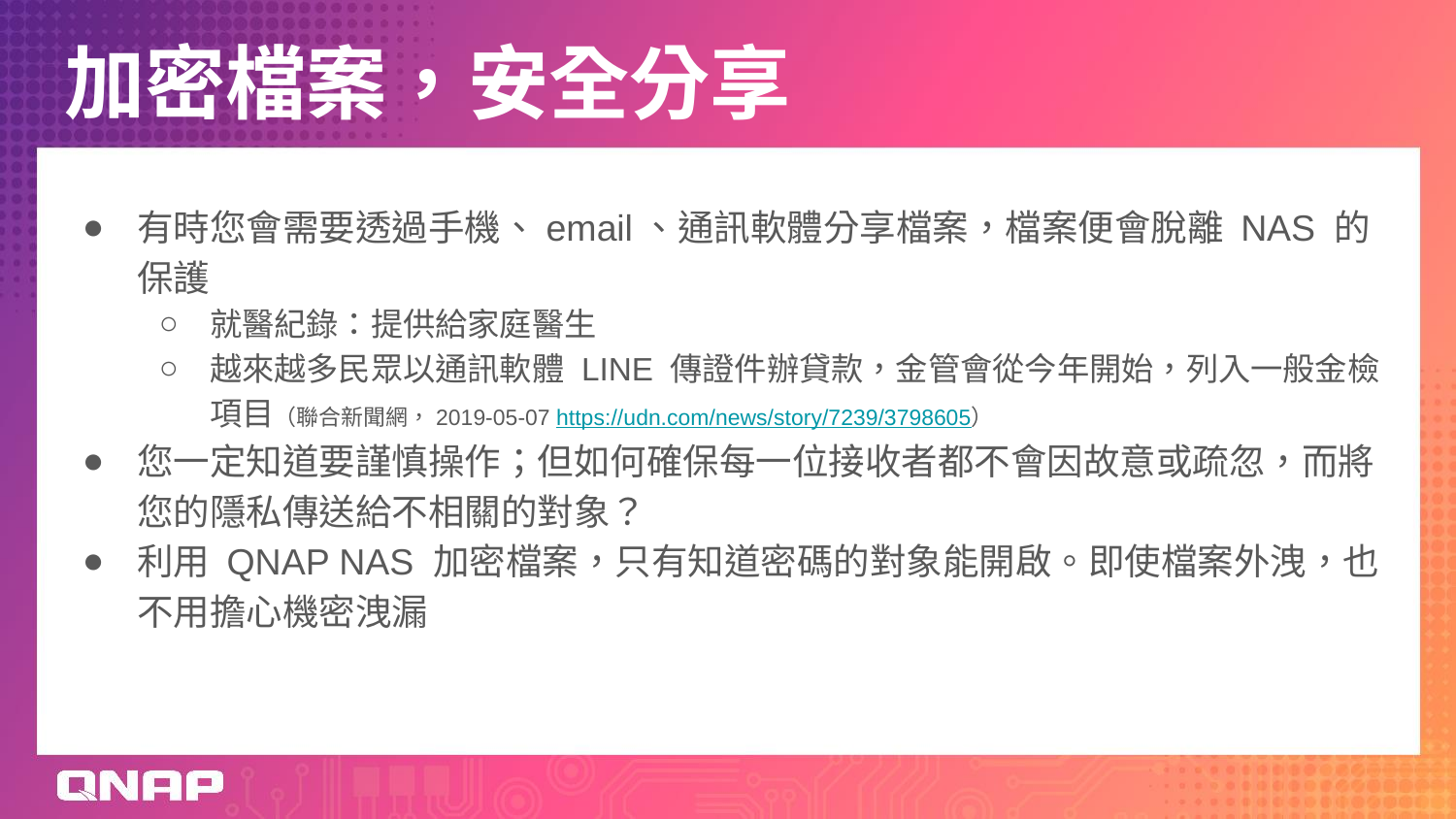

# 加密檔案，安全分享
有時您會需要透過手機、email、通訊軟體分享檔案，檔案便會脫離 NAS 的保護
就醫紀錄：提供給家庭醫生
越來越多民眾以通訊軟體 LINE 傳證件辦貸款，金管會從今年開始，列入一般金檢項目（聯合新聞網，2019-05-07 https://udn.com/news/story/7239/3798605）
您一定知道要謹慎操作；但如何確保每一位接收者都不會因故意或疏忽，而將您的隱私傳送給不相關的對象？
利用 QNAP NAS 加密檔案，只有知道密碼的對象能開啟。即使檔案外洩，也不用擔心機密洩漏